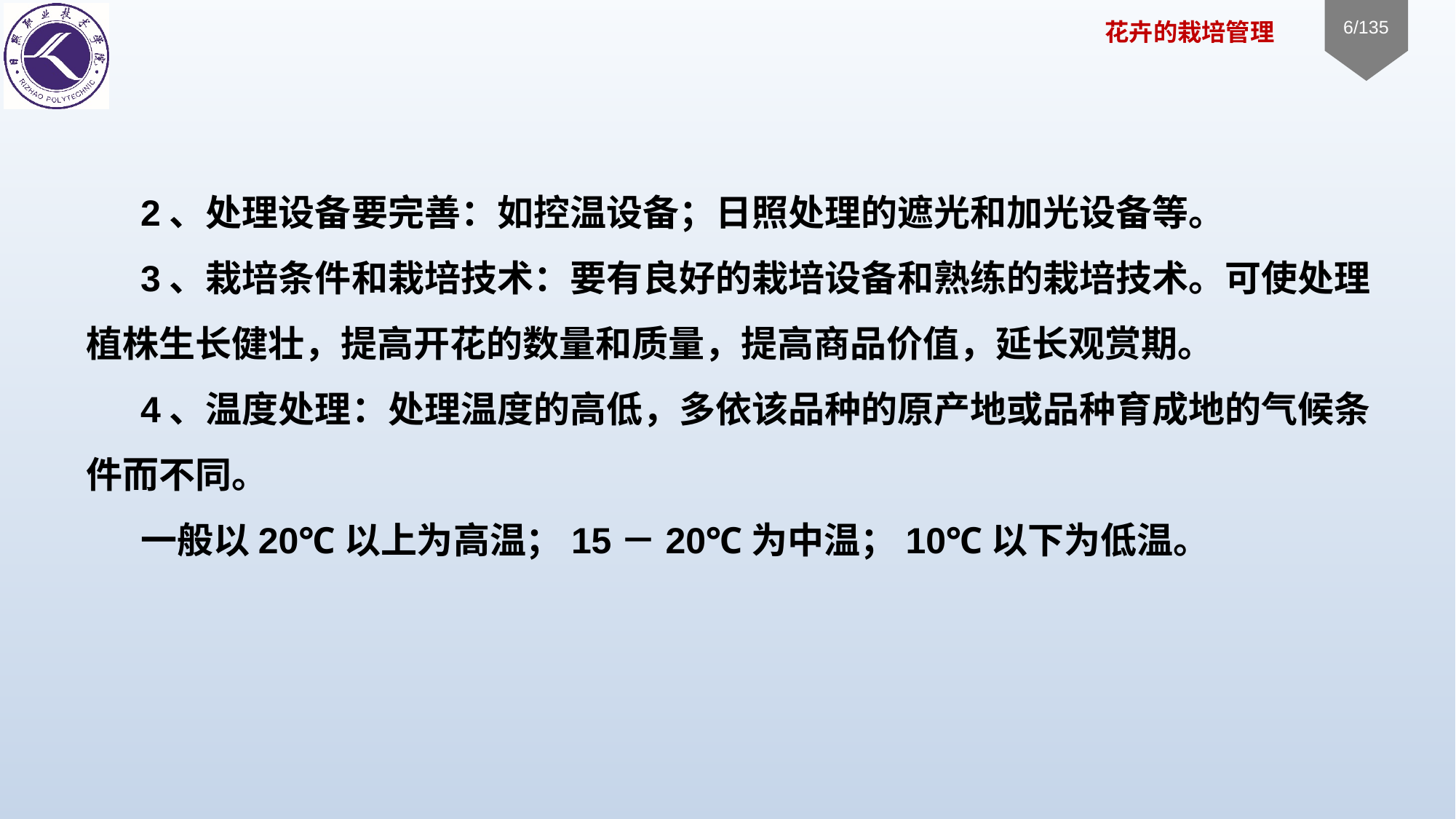

2、处理设备要完善：如控温设备；日照处理的遮光和加光设备等。
3、栽培条件和栽培技术：要有良好的栽培设备和熟练的栽培技术。可使处理植株生长健壮，提高开花的数量和质量，提高商品价值，延长观赏期。
4、温度处理：处理温度的高低，多依该品种的原产地或品种育成地的气候条件而不同。
一般以20℃以上为高温；15－20℃为中温；10℃以下为低温。